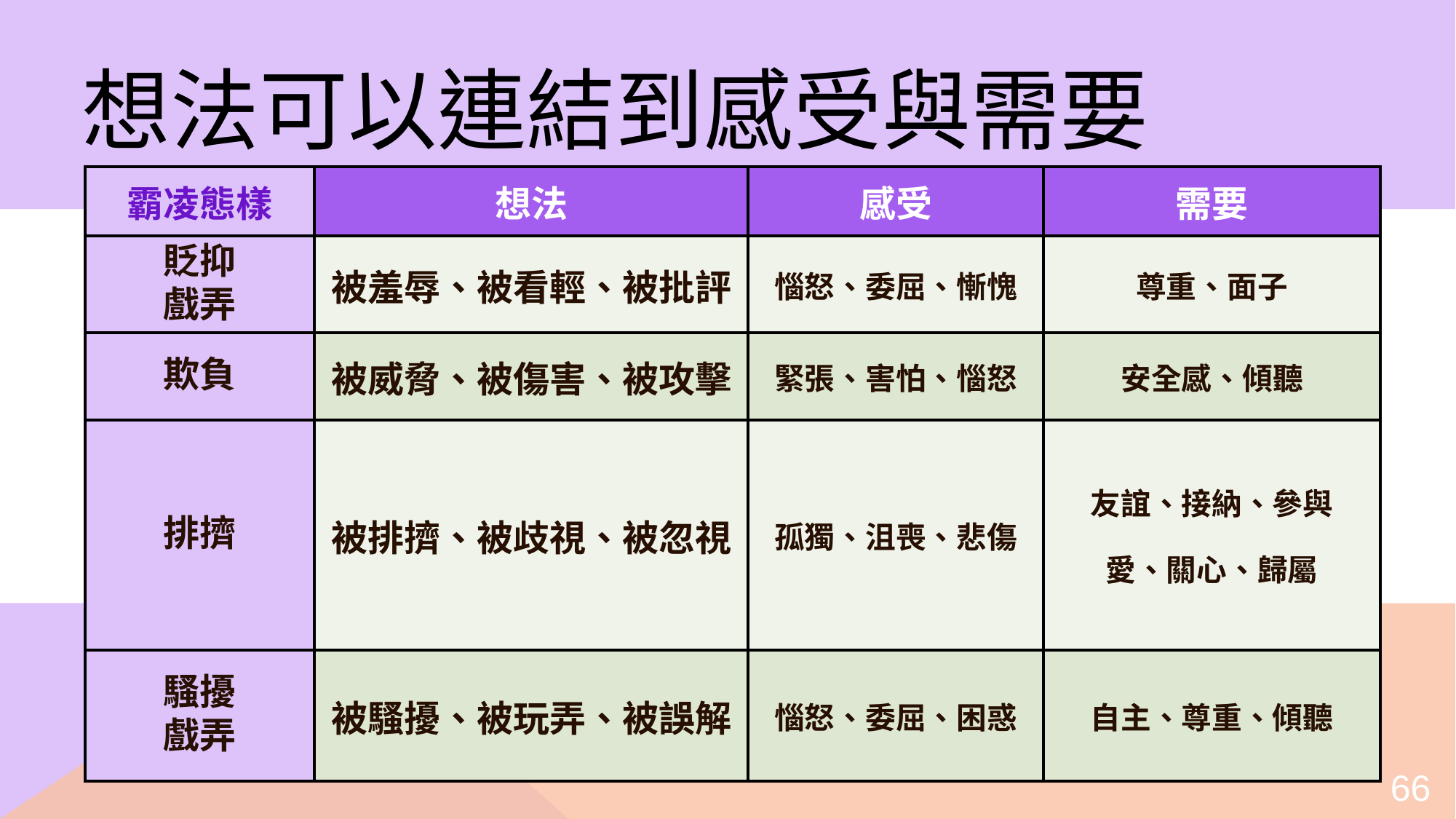

# 想法可以連結到感受與需要
| 霸凌態樣 | 想法 | 感受 | 需要 |
| --- | --- | --- | --- |
| 貶抑 戲弄 | 被羞辱、被看輕、被批評 | 惱怒、委屈、慚愧 | 尊重、面子 |
| 欺負 | 被威脅、被傷害、被攻擊 | 緊張、害怕、惱怒 | 安全感、傾聽 |
| 排擠 | 被排擠、被歧視、被忽視 | 孤獨、沮喪、悲傷 | 友誼、接納、參與 愛、關心、歸屬 |
| 騷擾 戲弄 | 被騷擾、被玩弄、被誤解 | 惱怒、委屈、困惑 | 自主、尊重、傾聽 |
66